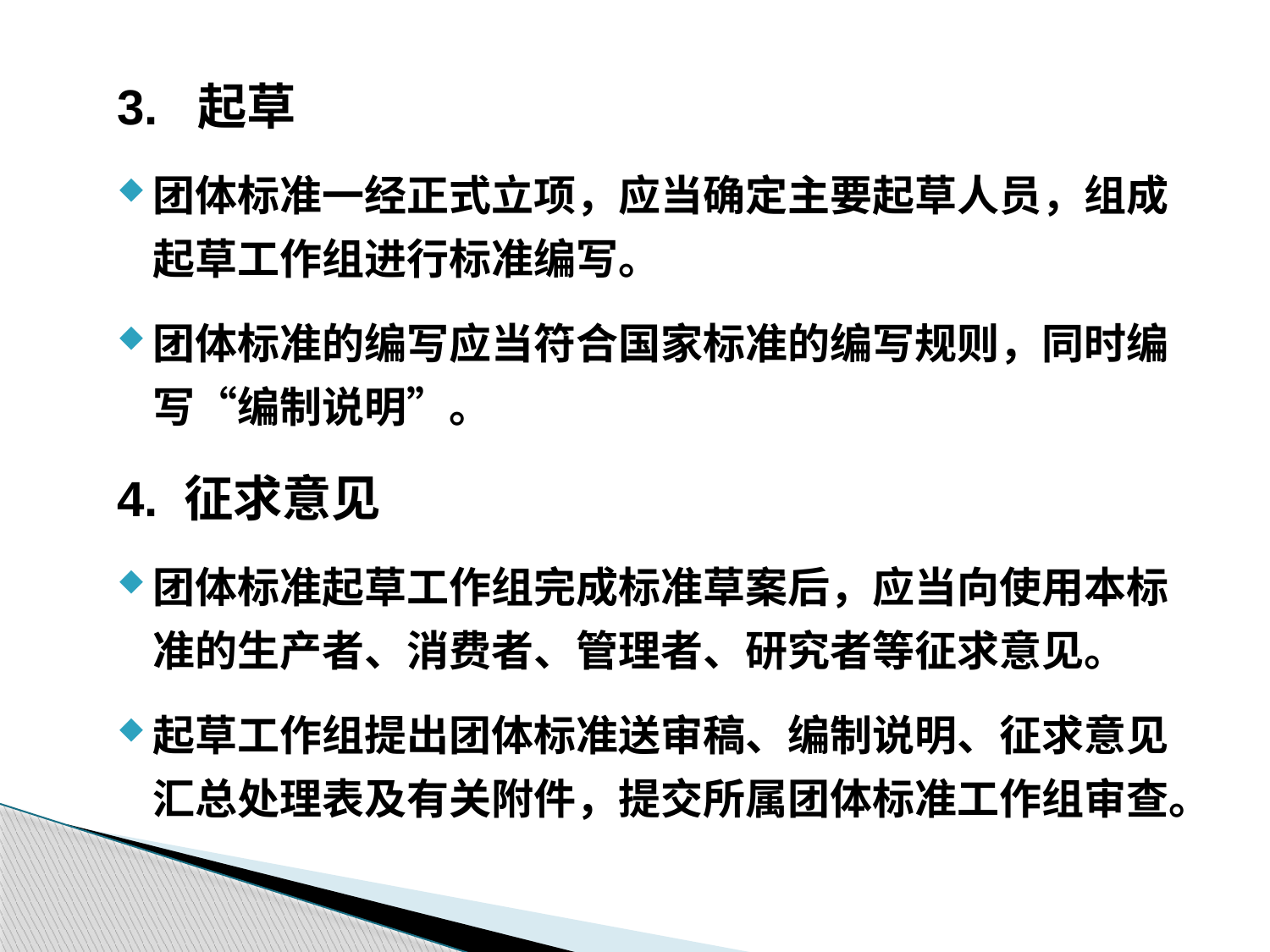

3.  起草
团体标准一经正式立项，应当确定主要起草人员，组成起草工作组进行标准编写。
团体标准的编写应当符合国家标准的编写规则，同时编写“编制说明”。
4. 征求意见
团体标准起草工作组完成标准草案后，应当向使用本标准的生产者、消费者、管理者、研究者等征求意见。
起草工作组提出团体标准送审稿、编制说明、征求意见汇总处理表及有关附件，提交所属团体标准工作组审查。